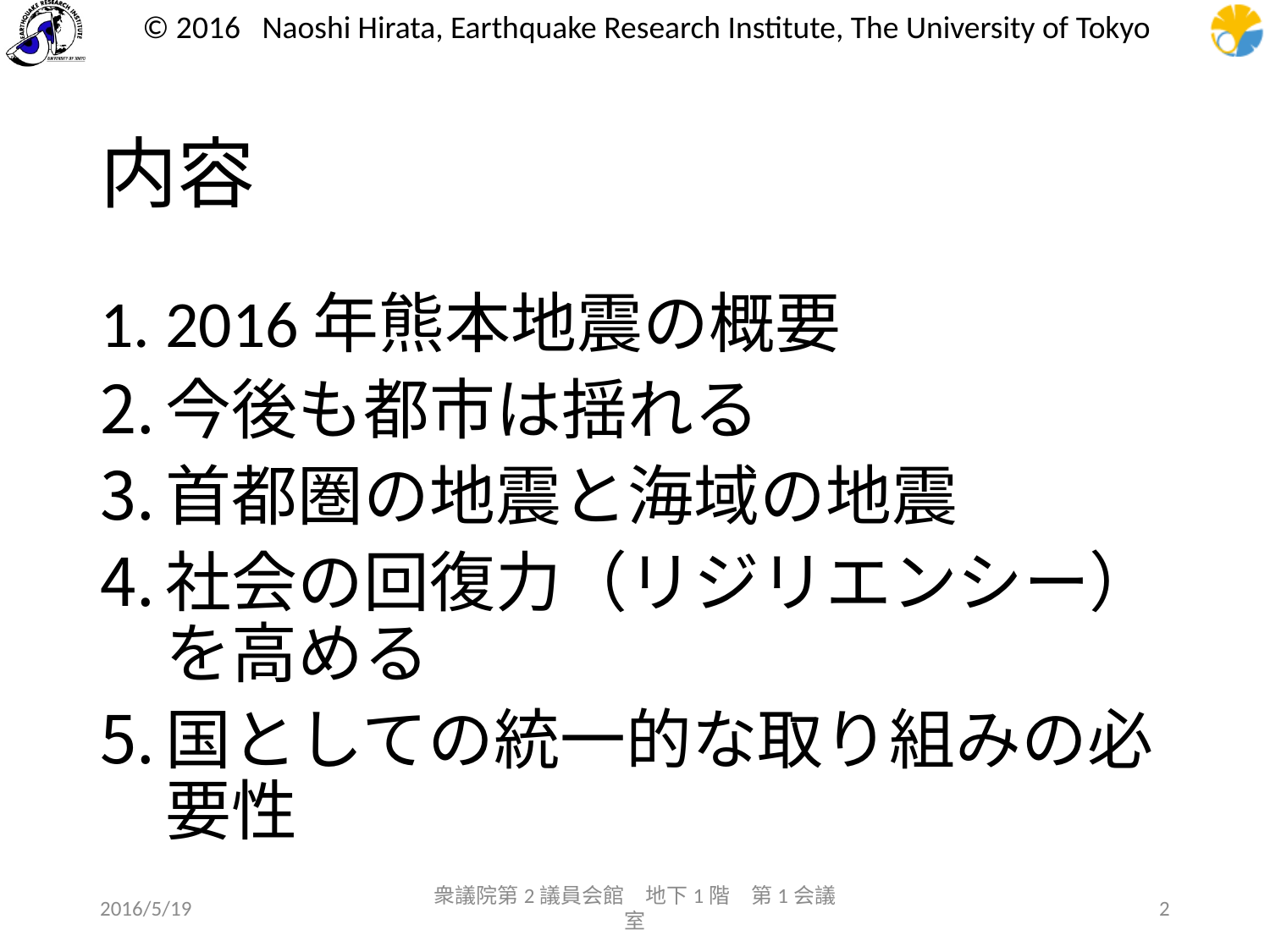

# 内容
2016年熊本地震の概要
今後も都市は揺れる
首都圏の地震と海域の地震
社会の回復力（リジリエンシー）を高める
国としての統一的な取り組みの必要性
2016/5/19
衆議院第2議員会館　地下1階　第1会議室
2